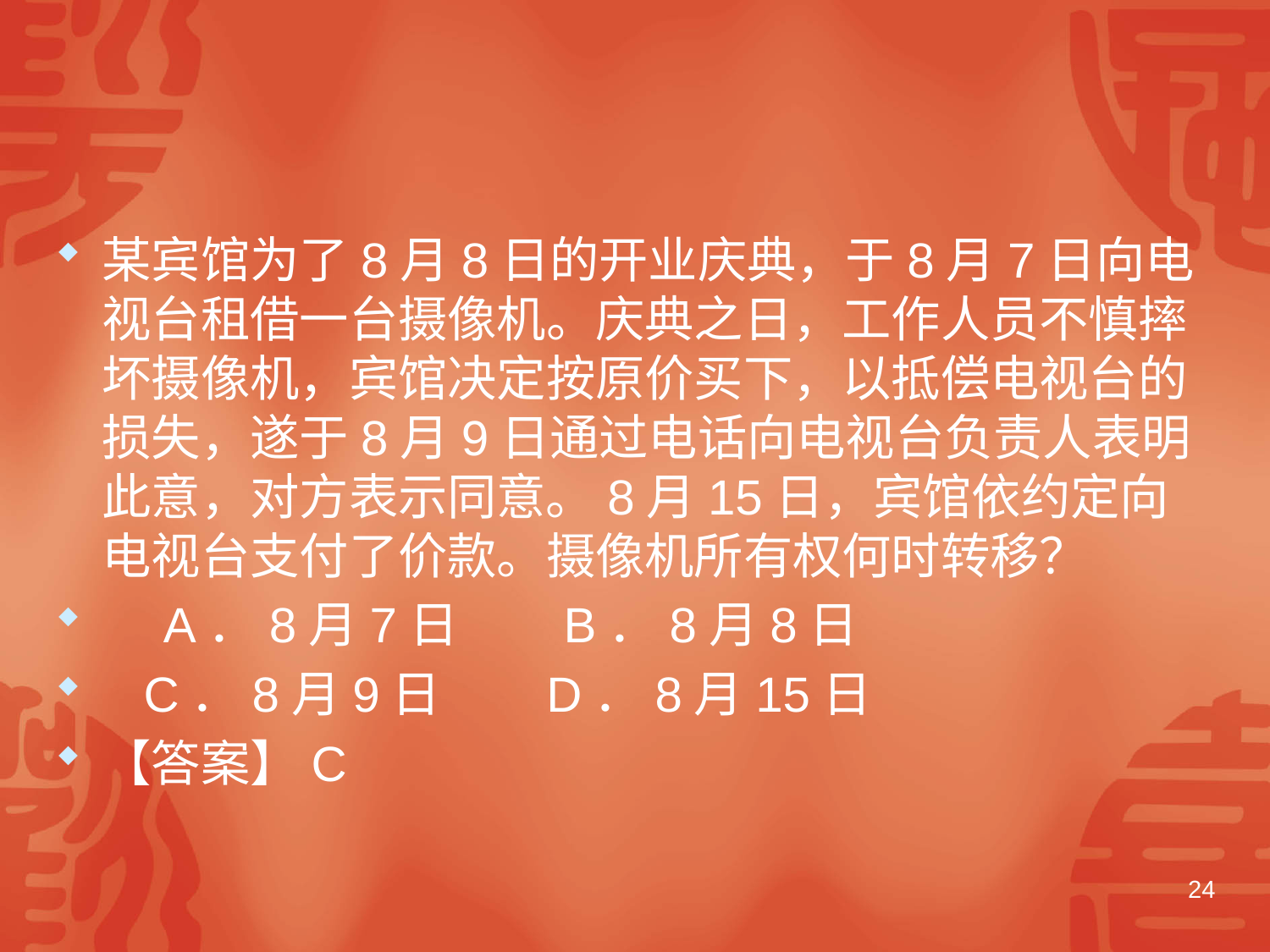

#
某宾馆为了8月8日的开业庆典，于8月7日向电视台租借一台摄像机。庆典之日，工作人员不慎摔坏摄像机，宾馆决定按原价买下，以抵偿电视台的损失，遂于8月9日通过电话向电视台负责人表明此意，对方表示同意。8月15日，宾馆依约定向电视台支付了价款。摄像机所有权何时转移？
　A．8月7日    　B．8月8日
   C．8月9日    　D．8月15日
【答案】C
24